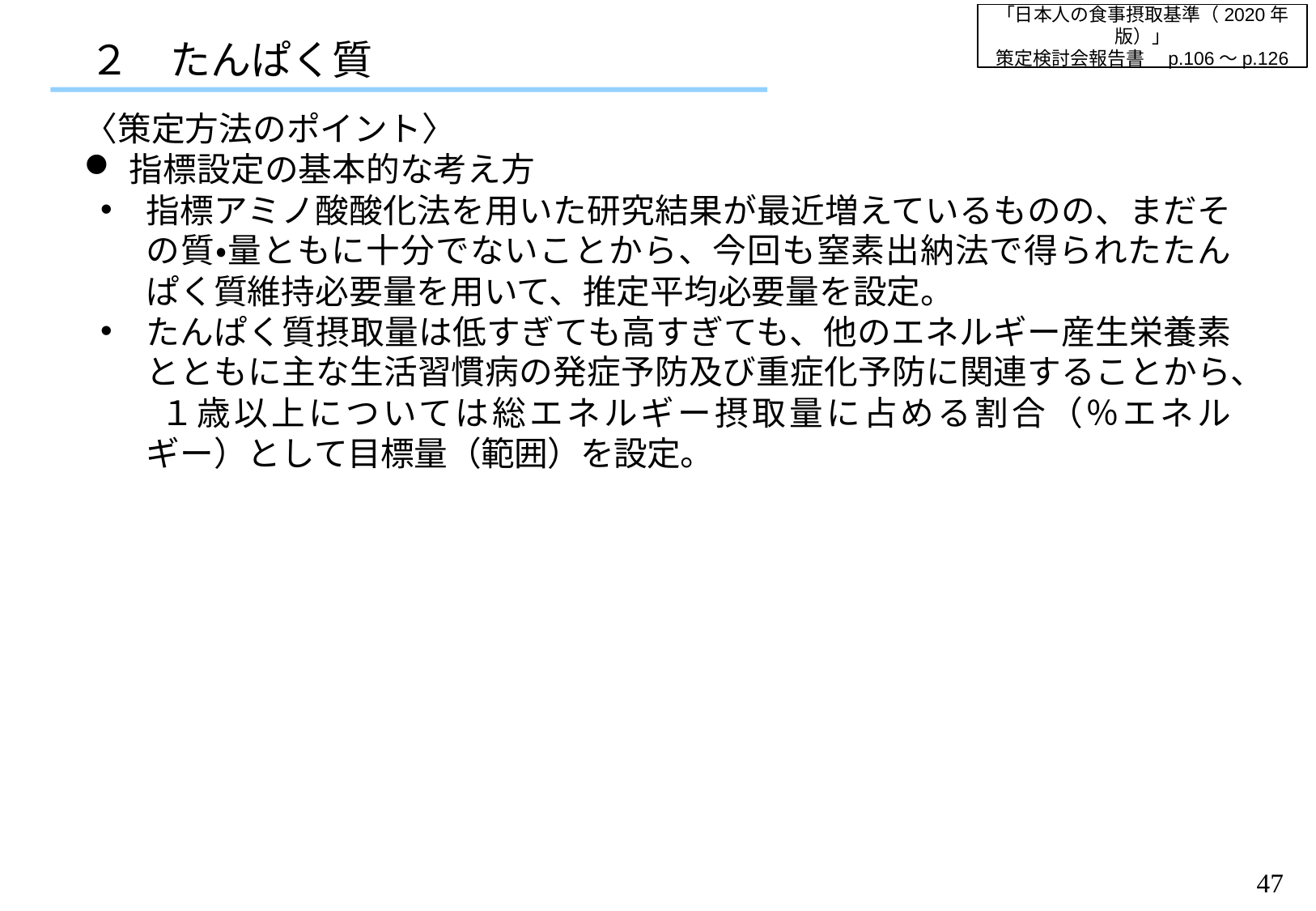

「日本人の食事摂取基準（2020年版）」
策定検討会報告書　p.106～p.126
２　たんぱく質

〈策定方法のポイント〉
指標設定の基本的な考え方
指標アミノ酸酸化法を用いた研究結果が最近増えているものの、まだその質・量ともに十分でないことから、今回も窒素出納法で得られたたんぱく質維持必要量を用いて、推定平均必要量を設定。
たんぱく質摂取量は低すぎても高すぎても、他のエネルギー産生栄養素とともに主な生活習慣病の発症予防及び重症化予防に関連することから、 １歳以上については総エネルギー摂取量に占める割合（％エネルギー）として目標量（範囲）を設定。
47